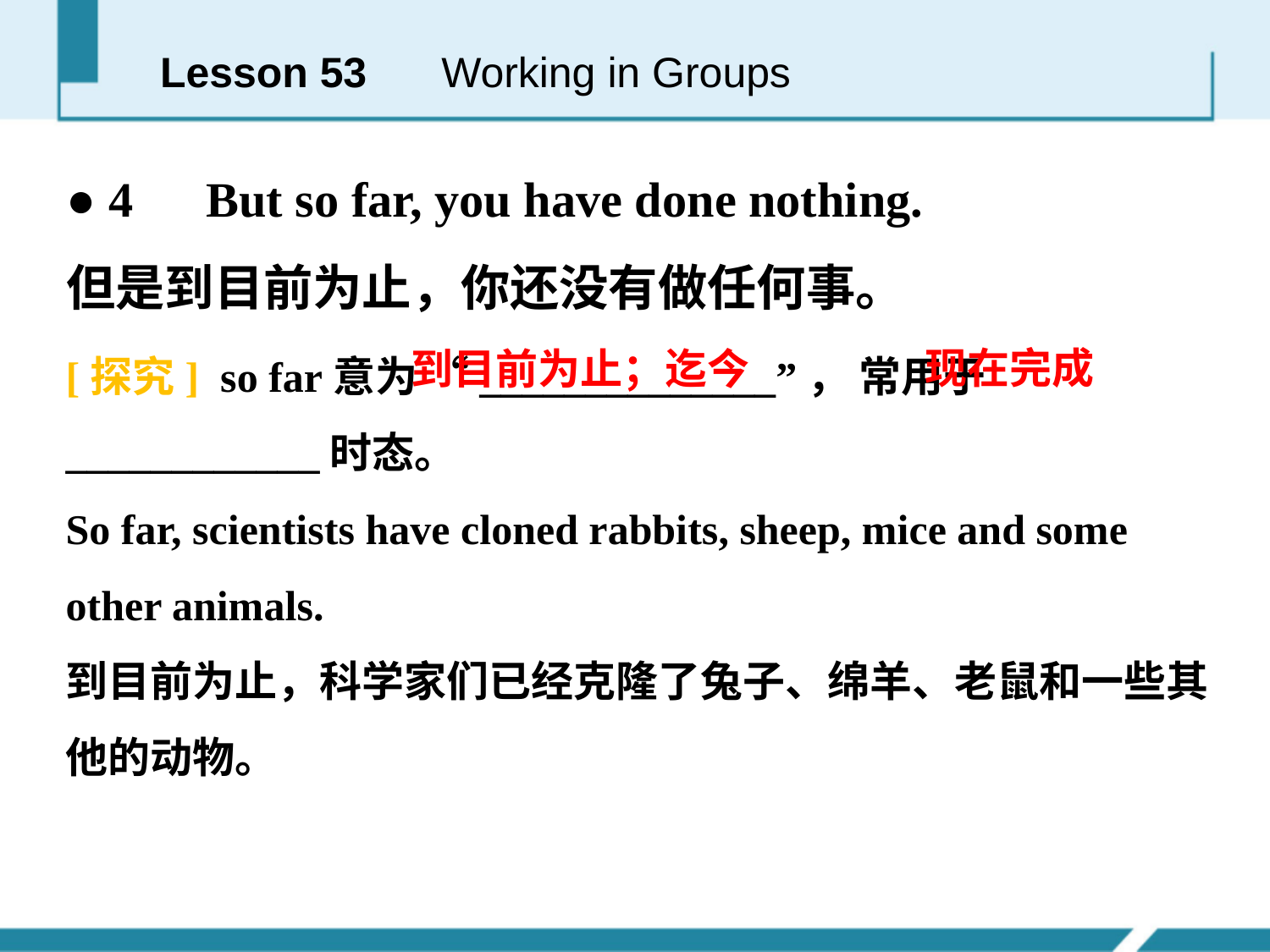

Lesson 53 　Working in Groups
● 4　But so far, you have done nothing.
但是到目前为止，你还没有做任何事。
[探究]  so far意为 “______________”， 常用于____________时态。
So far, scientists have cloned rabbits, sheep, mice and some other animals.
到目前为止，科学家们已经克隆了兔子、绵羊、老鼠和一些其他的动物。
　现在完成
到目前为止；迄今